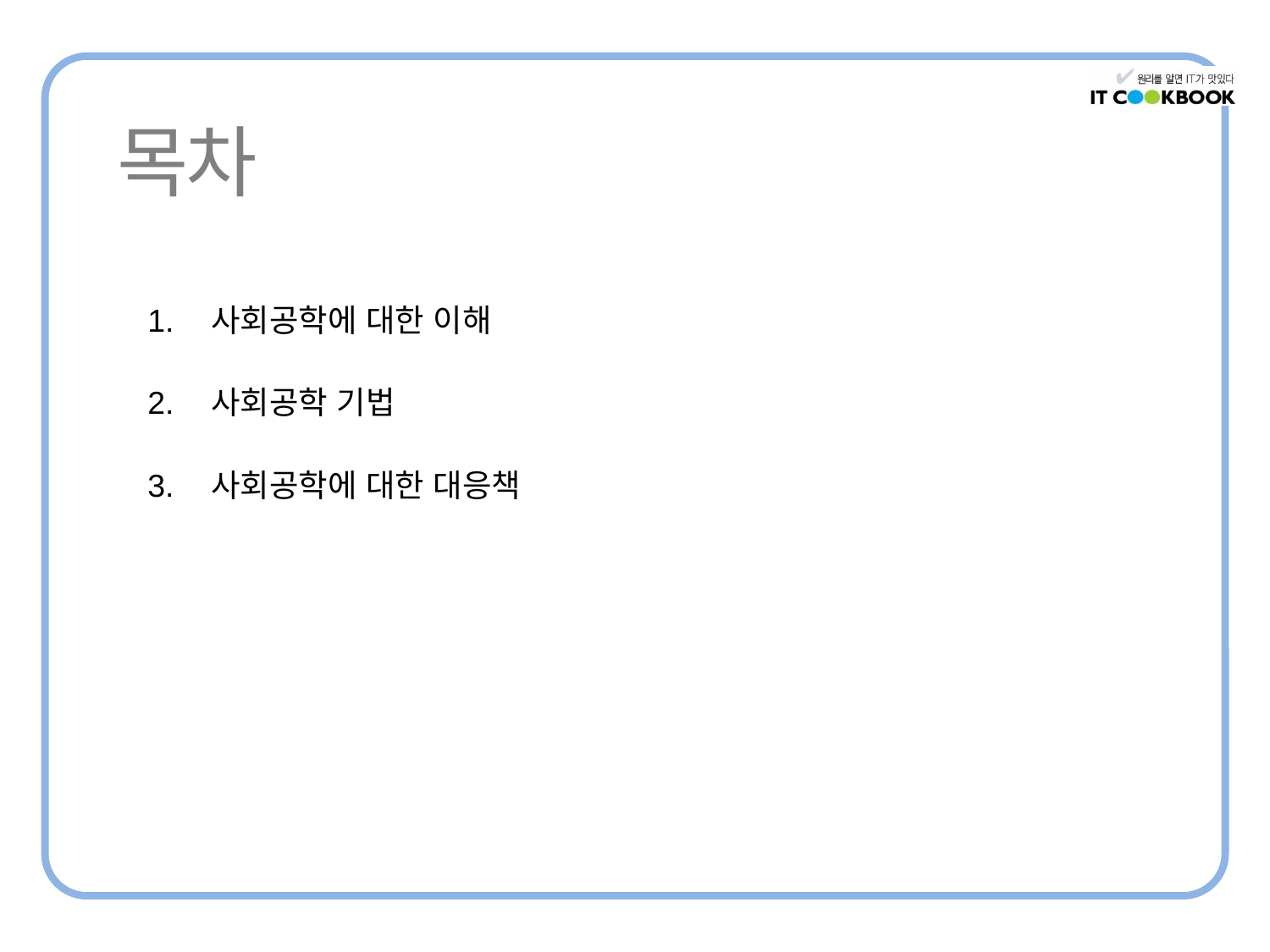

사회공학에 대한 이해
사회공학 기법
사회공학에 대한 대응책